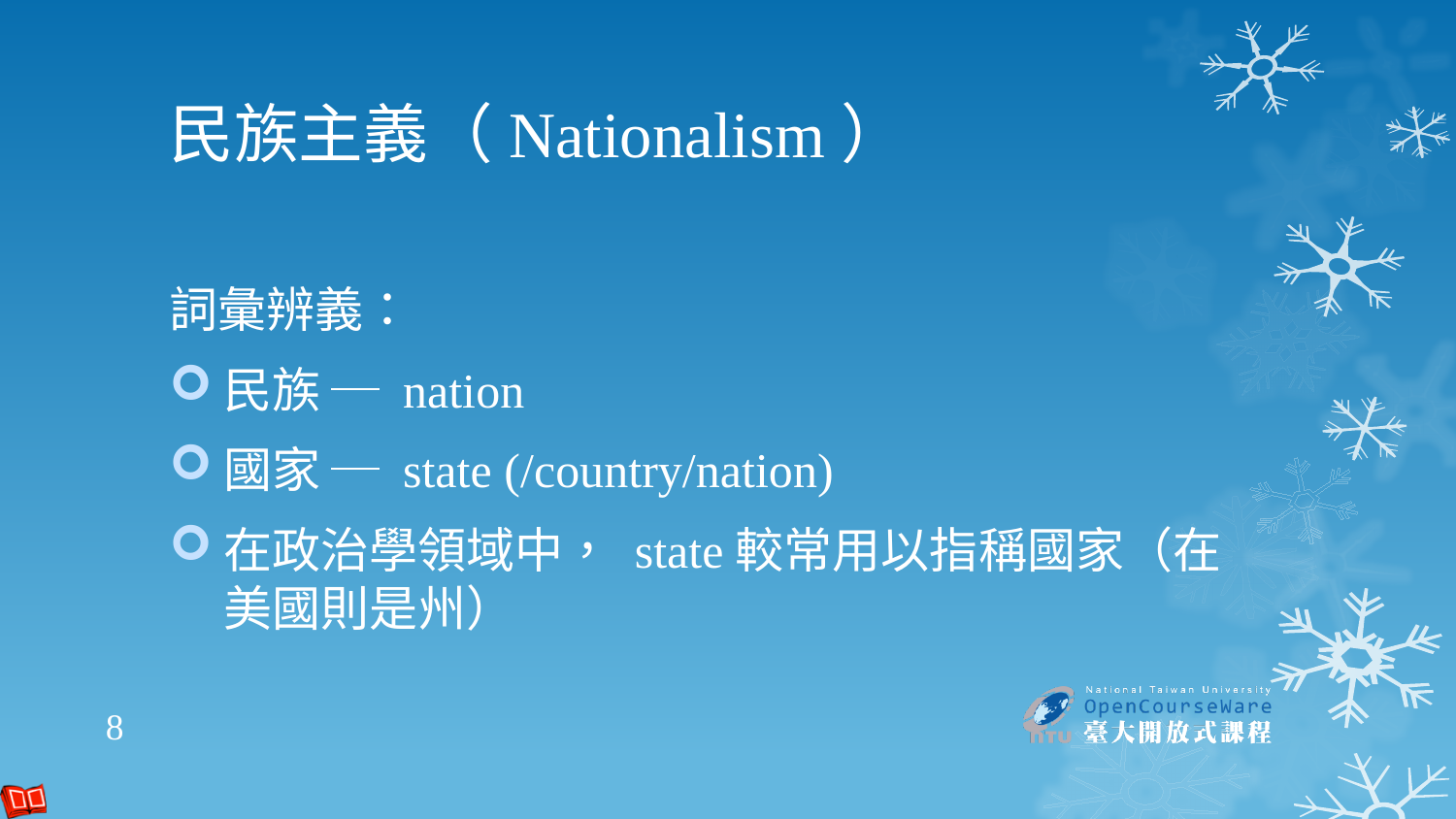

# 民族主義（Nationalism）
詞彙辨義：
民族 ─ nation
國家 ─ state (/country/nation)
在政治學領域中， state較常用以指稱國家（在美國則是州）
8